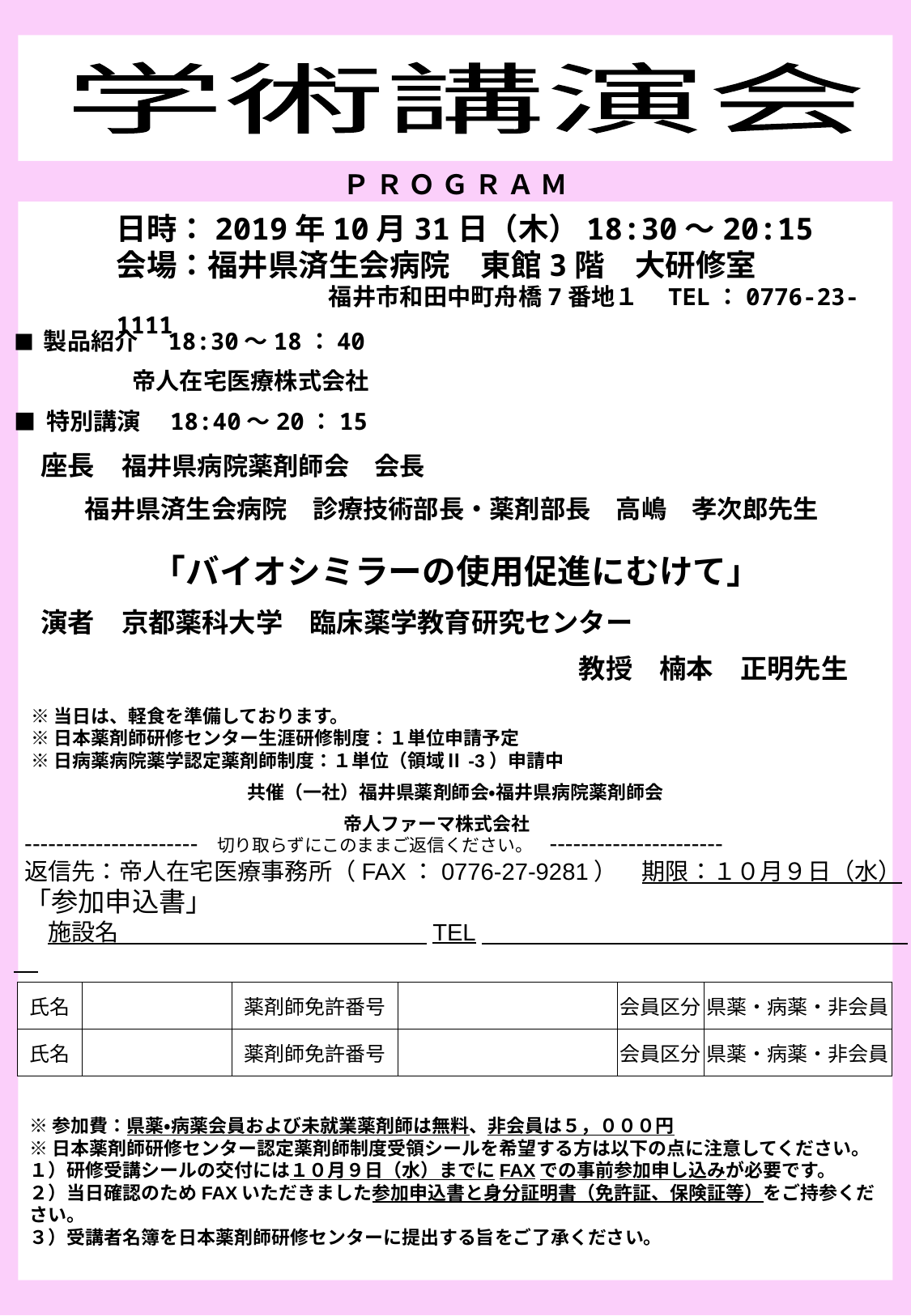

学術講演会
Ｐ Ｒ Ｏ Ｇ Ｒ Ａ Ｍ
日時：2019年10月31日（木）18:30～20:15
会場：福井県済生会病院　東館3階　大研修室
　　　　　　　　　　　　福井市和田中町舟橋7番地１　TEL：0776-23-1111
■ 製品紹介　18:30～18：40
　　　　　帝人在宅医療株式会社
■ 特別講演　18:40～20：15
　座長　福井県病院薬剤師会　会長
       　福井県済生会病院　診療技術部長・薬剤部長　高嶋　孝次郎先生
　「バイオシミラーの使用促進にむけて」
　演者　京都薬科大学　臨床薬学教育研究センター
　　　　　　　　　　　　　　　　　　　　　教授　楠本　正明先生

※当日は、軽食を準備しております。
※日本薬剤師研修センター生涯研修制度：１単位申請予定
※日病薬病院薬学認定薬剤師制度：１単位（領域Ⅱ-3）申請中
共催（一社）福井県薬剤師会・福井県病院薬剤師会
帝人ファーマ株式会社

----------------------  切り取らずにこのままご返信ください。  ----------------------
返信先：帝人在宅医療事務所（FAX：0776-27-9281）　期限：１０月９日（水）
「参加申込書」
　施設名　　　　　　　　　　　　　TEL
| 氏名 |  | 薬剤師免許番号 |  | 会員区分 | 県薬・病薬・非会員 |
| --- | --- | --- | --- | --- | --- |
| 氏名 |  | 薬剤師免許番号 |  | 会員区分 | 県薬・病薬・非会員 |
※参加費：県薬・病薬会員および未就業薬剤師は無料、非会員は５，０００円
※日本薬剤師研修センター認定薬剤師制度受領シールを希望する方は以下の点に注意してください。
１）研修受講シールの交付には１０月９日（水）までにFAXでの事前参加申し込みが必要です。
２）当日確認のためFAXいただきました参加申込書と身分証明書（免許証、保険証等）をご持参ください。
３）受講者名簿を日本薬剤師研修センターに提出する旨をご了承ください。